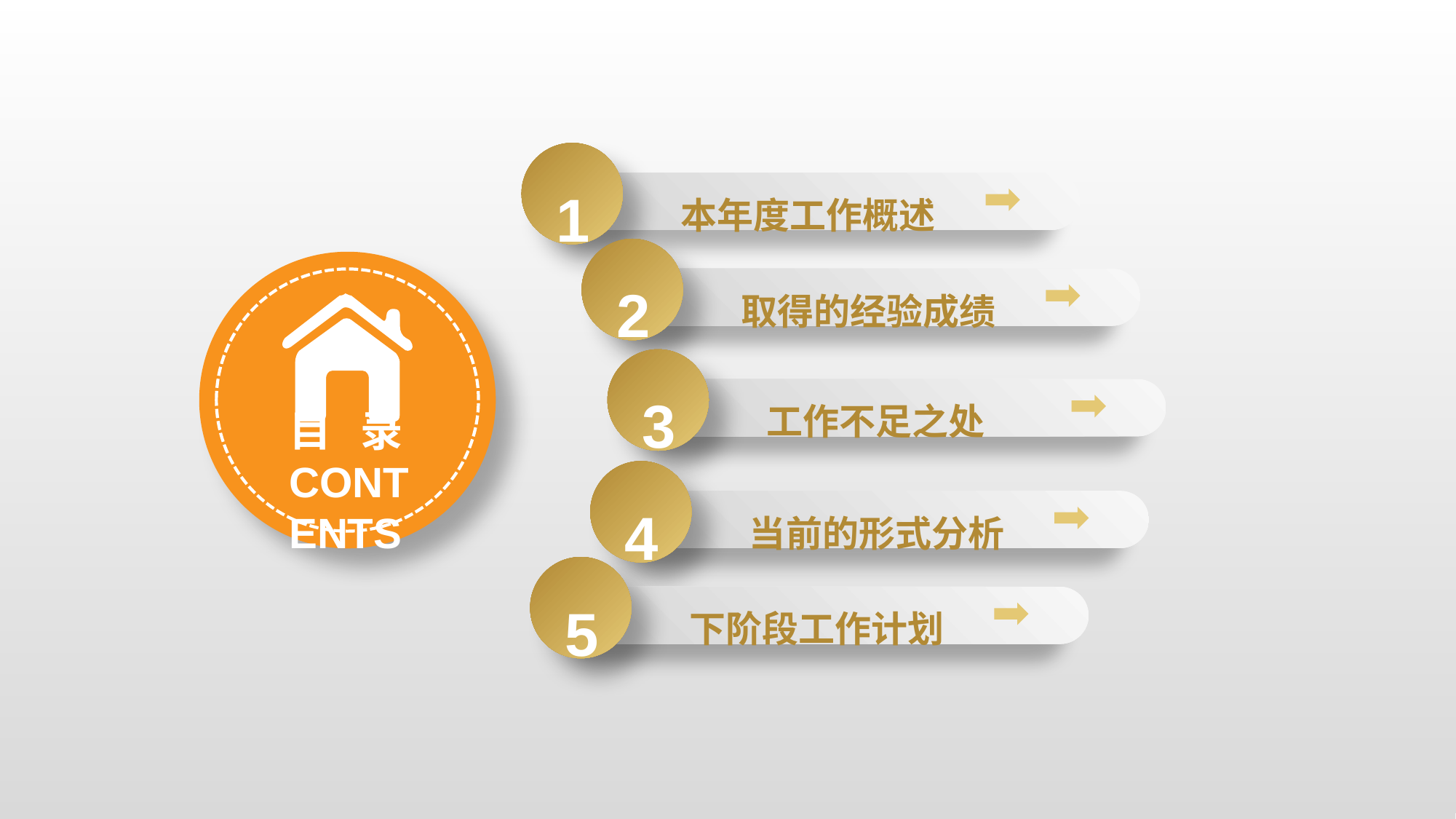

本年度工作概述
1

    取得的经验成绩
2

    工作不足之处
3

目   录
CONTENTS

    当前的形式分析
4

    下阶段工作计划
5